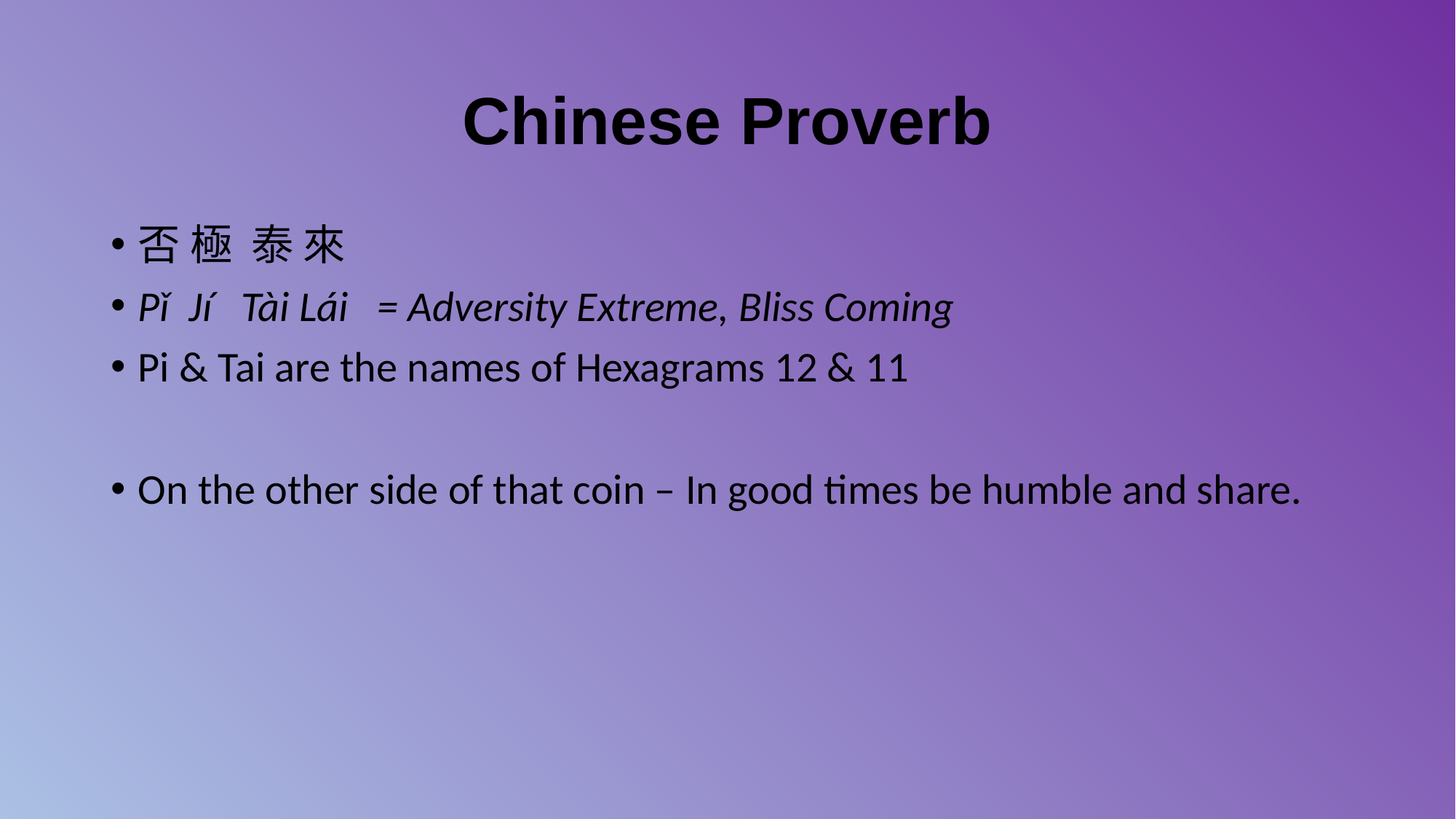

# Chinese Proverb
否 極  泰 來
Pǐ  Jí   Tài Lái   = Adversity Extreme, Bliss Coming
Pi & Tai are the names of Hexagrams 12 & 11

On the other side of that coin – In good times be humble and share.